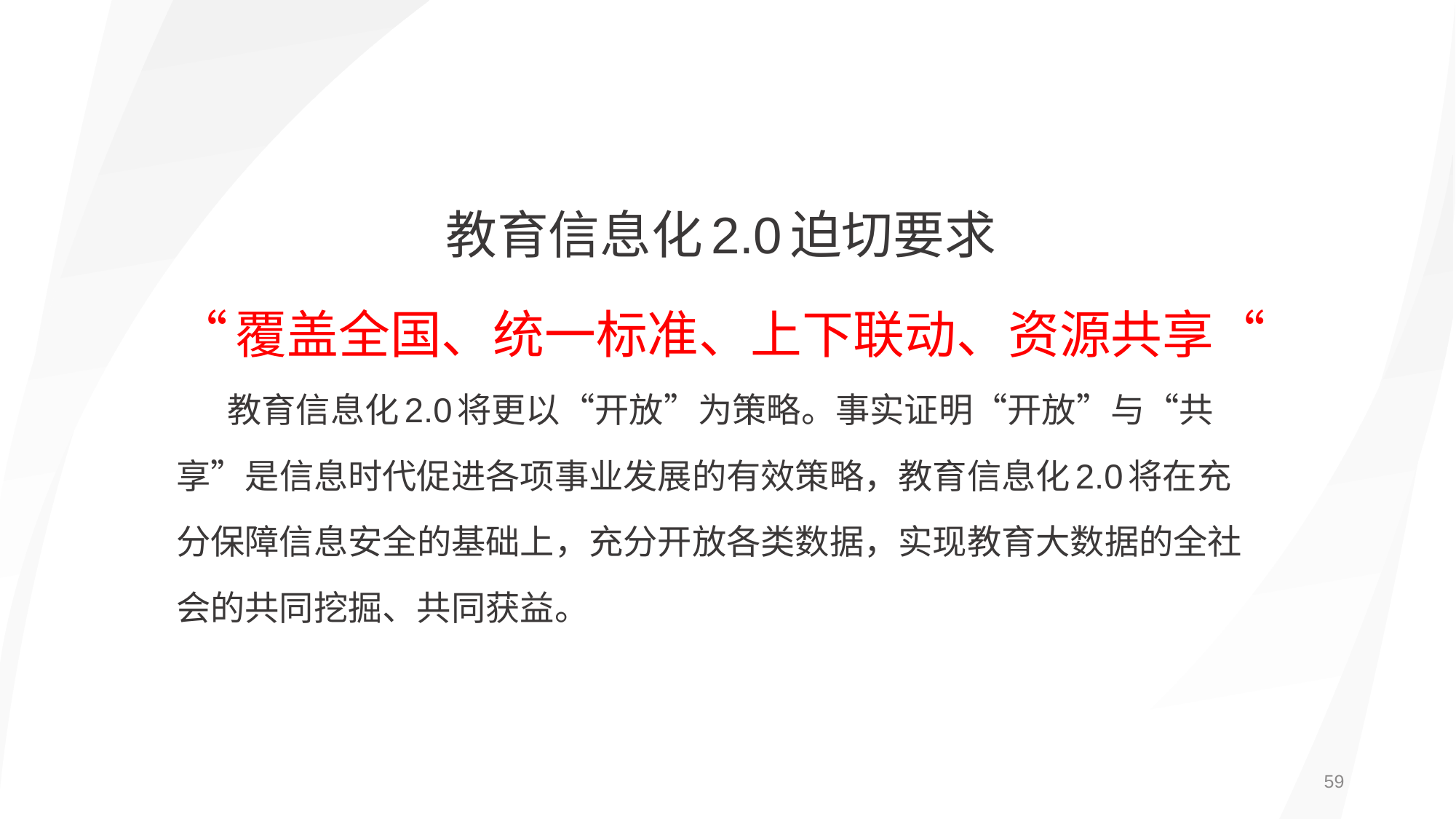

教育信息化2.0迫切要求
“覆盖全国、统一标准、上下联动、资源共享“
      教育信息化2.0将更以“开放”为策略。事实证明“开放”与“共享”是信息时代促进各项事业发展的有效策略，教育信息化2.0将在充分保障信息安全的基础上，充分开放各类数据，实现教育大数据的全社会的共同挖掘、共同获益。
59